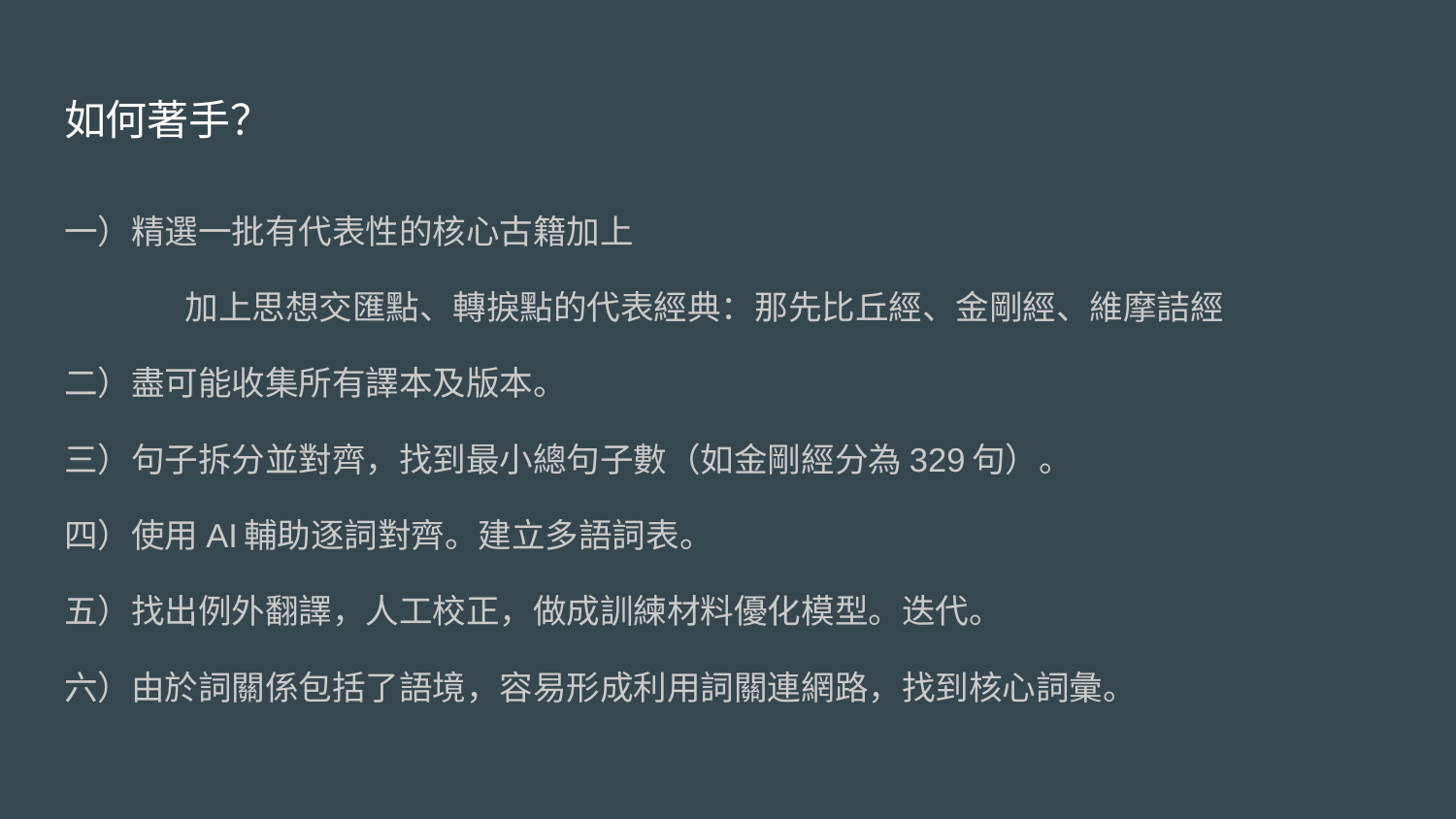

# 如何著手？
一）精選一批有代表性的核心古籍加上
	加上思想交匯點、轉捩點的代表經典：那先比丘經、金剛經、維摩詰經
二）盡可能收集所有譯本及版本。
三）句子拆分並對齊，找到最小總句子數（如金剛經分為329句）。
四）使用AI輔助逐詞對齊。建立多語詞表。
五）找出例外翻譯，人工校正，做成訓練材料優化模型。迭代。
六）由於詞關係包括了語境，容易形成利用詞關連網路，找到核心詞彙。